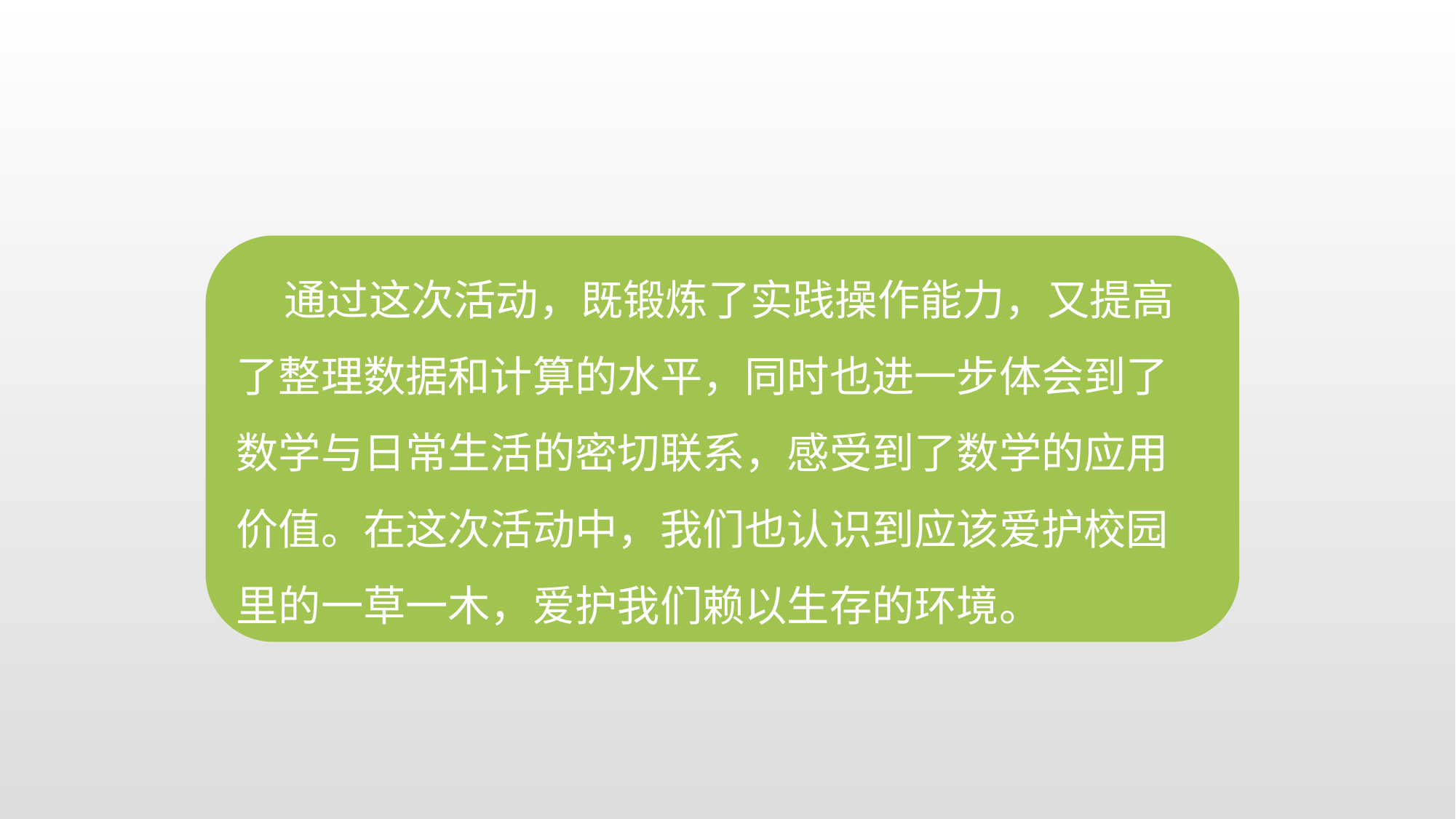

通过这次活动，既锻炼了实践操作能力，又提高了整理数据和计算的水平，同时也进一步体会到了数学与日常生活的密切联系，感受到了数学的应用价值。在这次活动中，我们也认识到应该爱护校园里的一草一木，爱护我们赖以生存的环境。